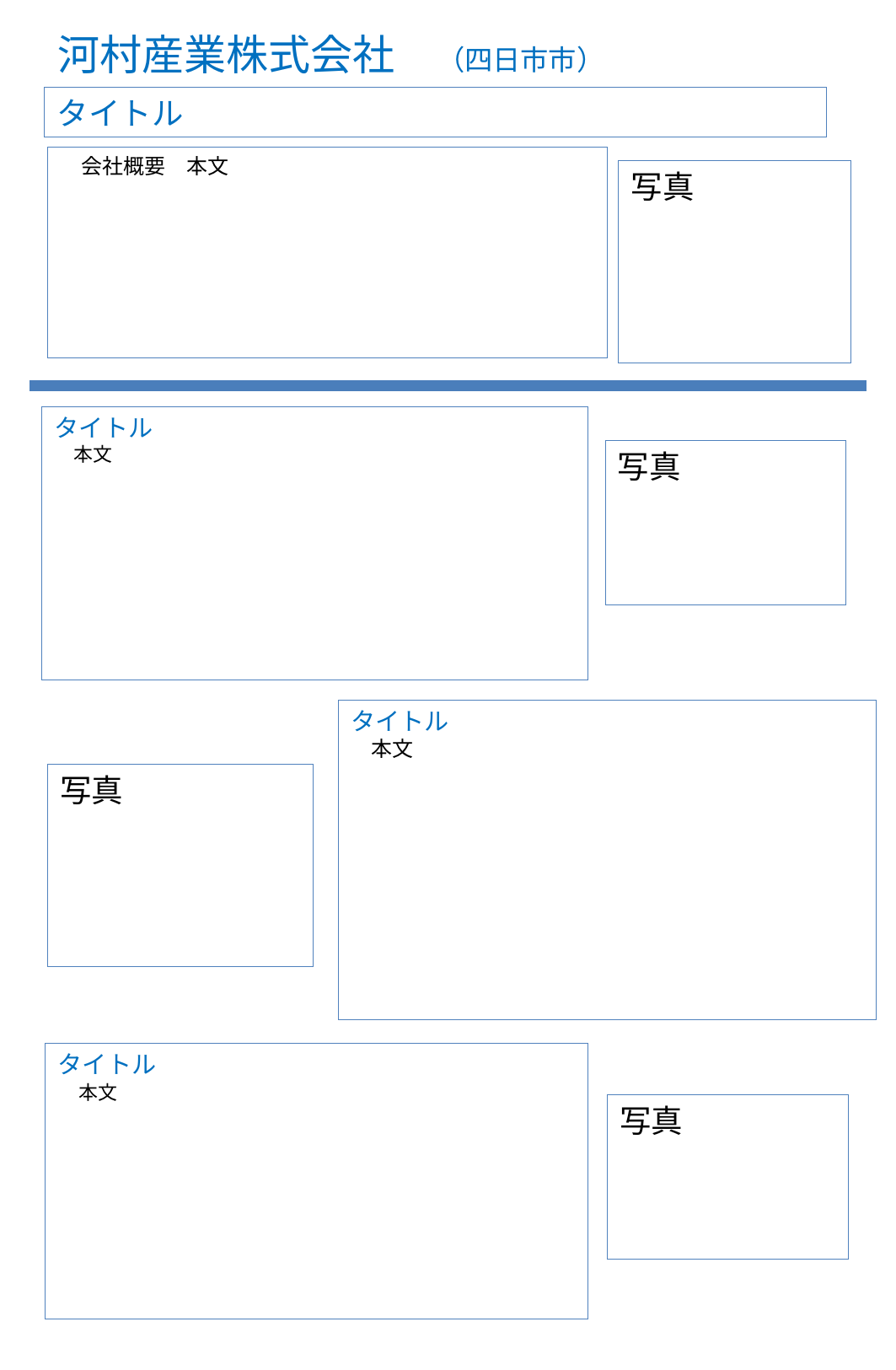

# 河村産業株式会社　（四日市市）
タイトル
　会社概要　本文

写真

タイトル
　本文

写真

タイトル
　本文

写真

タイトル
　本文

写真